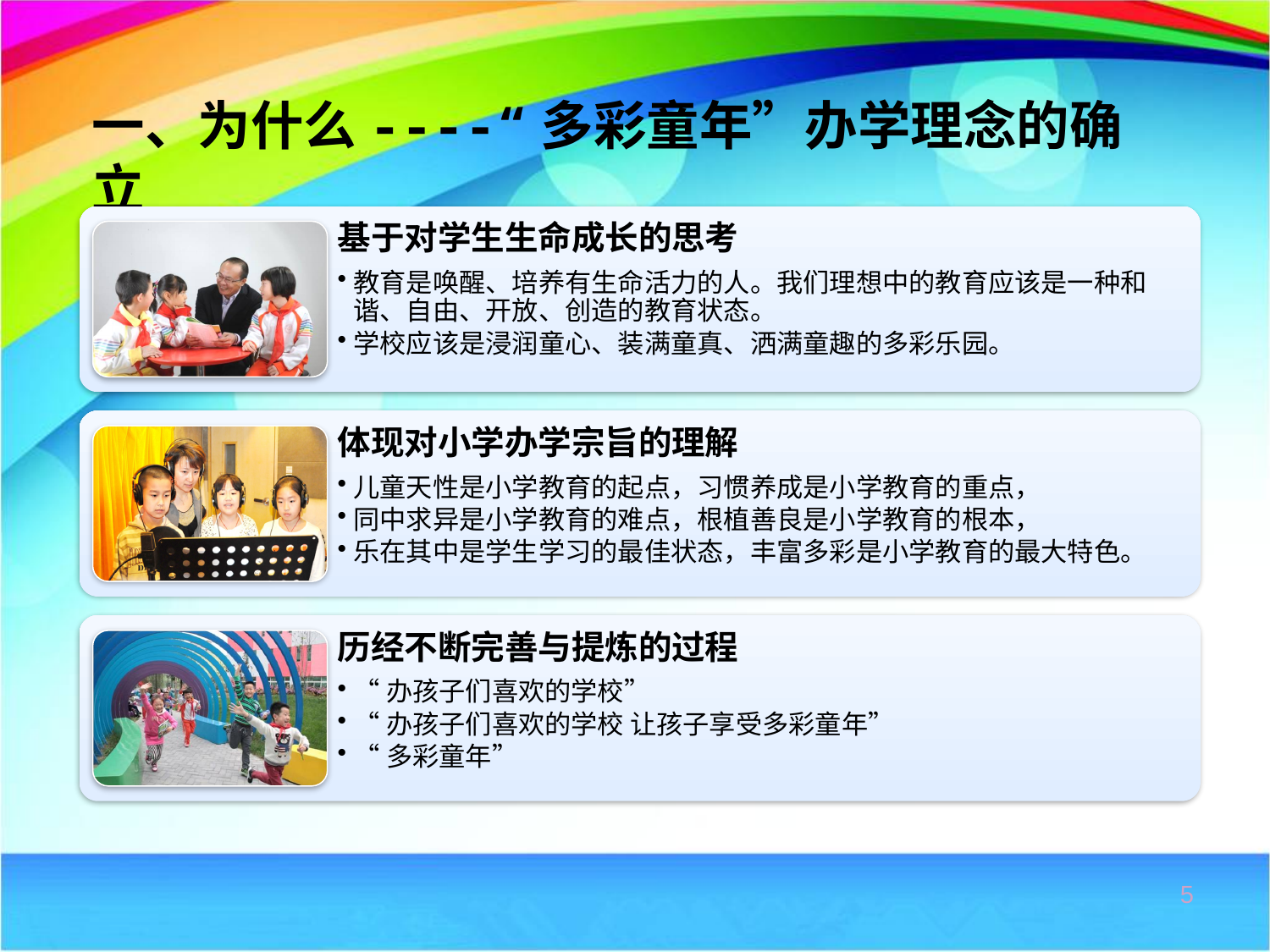

一、为什么----“多彩童年”办学理念的确立
基于对学生生命成长的思考
教育是唤醒、培养有生命活力的人。我们理想中的教育应该是一种和谐、自由、开放、创造的教育状态。
学校应该是浸润童心、装满童真、洒满童趣的多彩乐园。
体现对小学办学宗旨的理解
儿童天性是小学教育的起点，习惯养成是小学教育的重点，
同中求异是小学教育的难点，根植善良是小学教育的根本，
乐在其中是学生学习的最佳状态，丰富多彩是小学教育的最大特色。
历经不断完善与提炼的过程
“办孩子们喜欢的学校”
“办孩子们喜欢的学校 让孩子享受多彩童年”
“多彩童年”
5